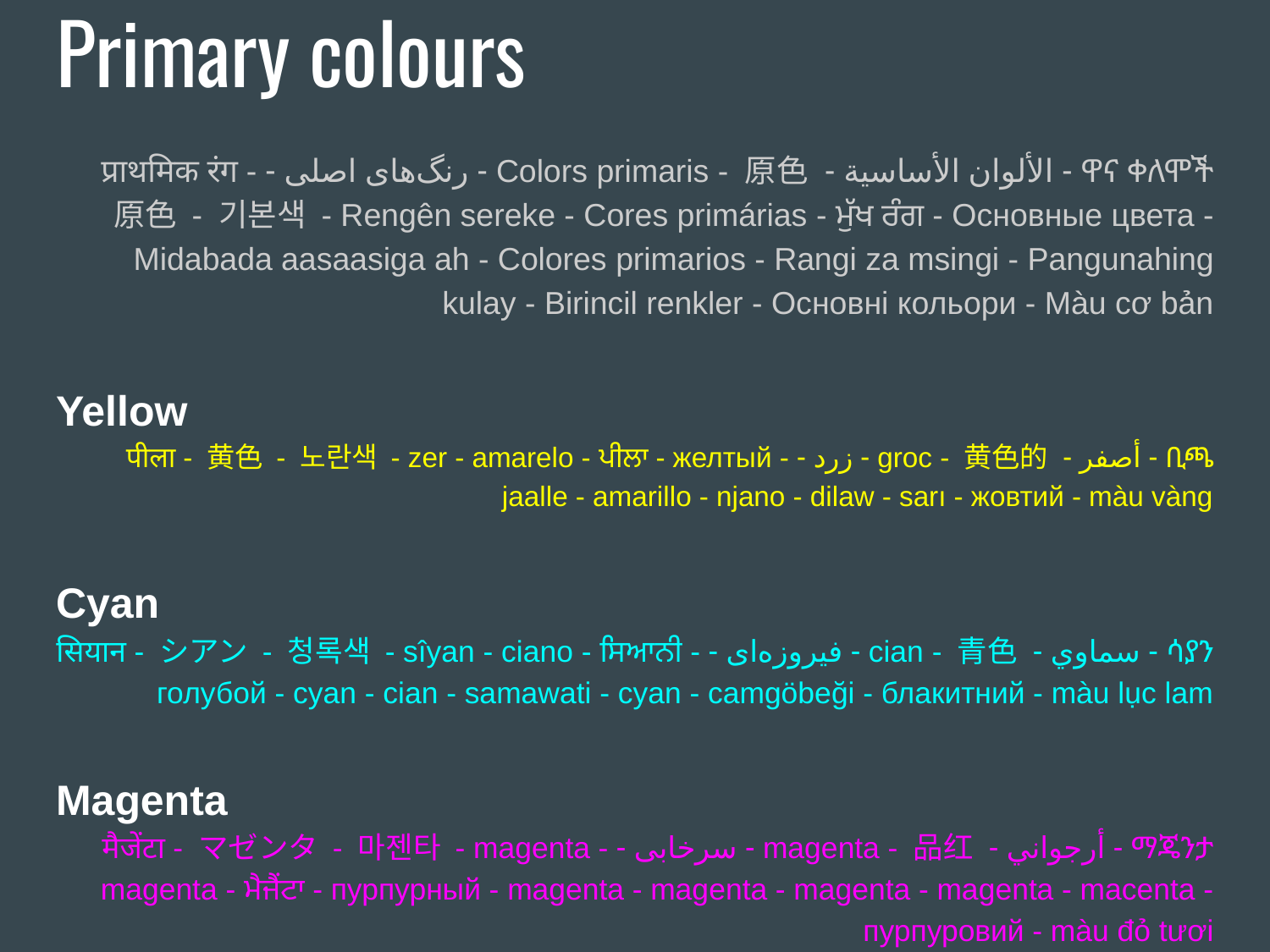

Primary colours

ዋና ቀለሞች - الألوان الأساسية - Colors primaris - 原色 - رنگ‌های اصلی - प्राथमिक रंग - 原色 - 기본색 - Rengên sereke - Cores primárias - ਮੁੱਖ ਰੰਗ - Основные цвета - Midabada aasaasiga ah - Colores primarios - Rangi za msingi - Pangunahing kulay - Birincil renkler - Основні кольори - Màu cơ bản

Yellow
ቢጫ - أصفر - groc - 黄色的 - زرد - पीला - 黄色 - 노란색 - zer - amarelo - ਪੀਲਾ - желтый - jaalle - amarillo - njano - dilaw - sarı - жовтий - màu vàng

Cyan
ሳያን - سماوي - cian - 青色 - فیروزه‌ای - सियान - シアン - 청록색 - sîyan - ciano - ਸਿਆਨੀ - голубой - cyan - cian - samawati - cyan - camgöbeği - блакитний - màu lục lam

Magenta
ማጄንታ - أرجواني - magenta - 品红 - سرخابی - मैजेंटा - マゼンタ - 마젠타 - magenta - magenta - ਮੈਜੈਂਟਾ - пурпурный - magenta - magenta - magenta - magenta - macenta - пурпуровий - màu đỏ tươi